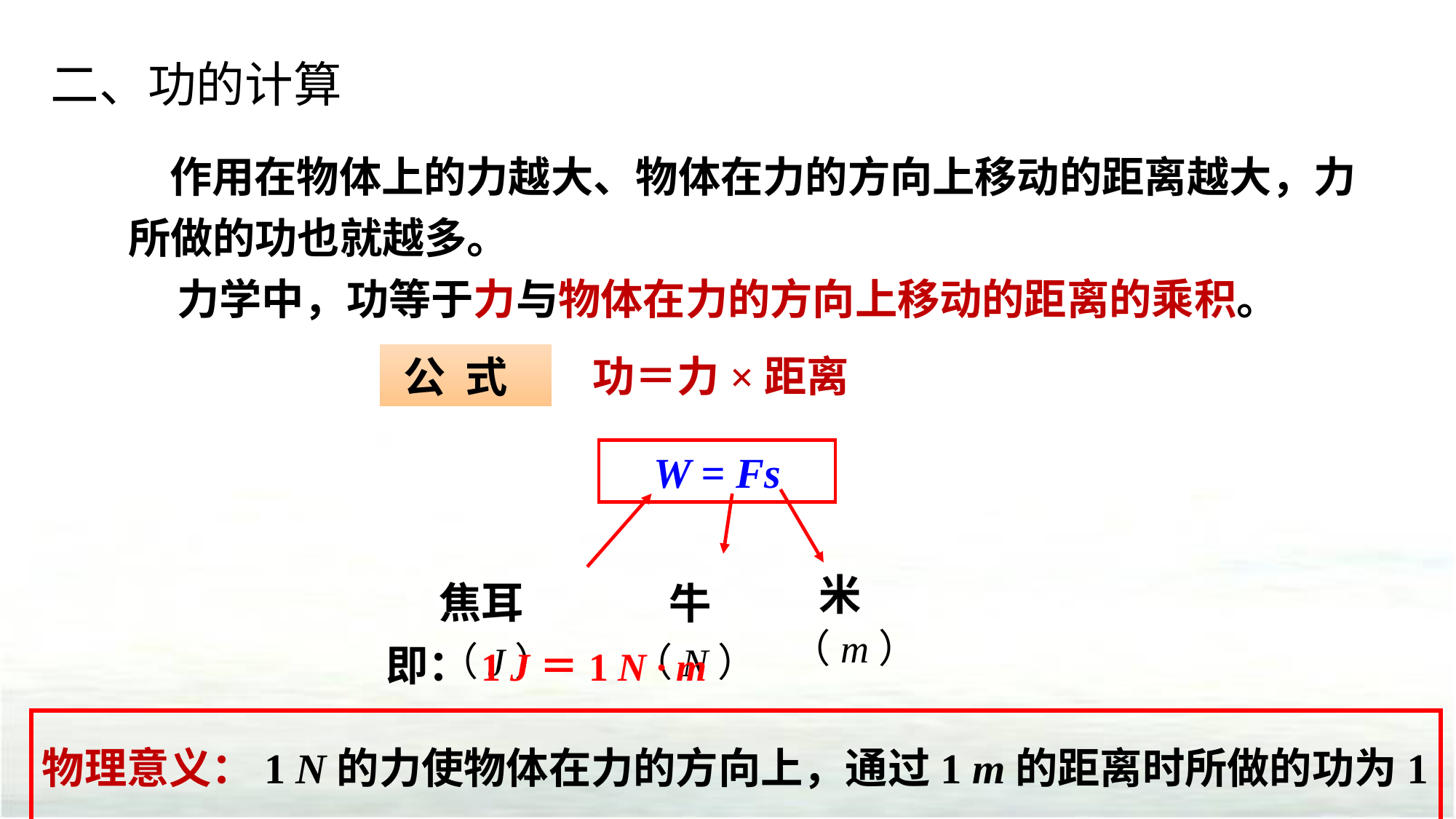

二、功的计算
    作用在物体上的力越大、物体在力的方向上移动的距离越大，力所做的功也就越多。
    力学中，功等于力与物体在力的方向上移动的距离的乘积。
公  式

功＝力×距离
W = Fs

  米 （m）
焦耳（J）
   牛（N）
即：1 J＝1 N · m
物理意义：1 N的力使物体在力的方向上，通过1 m的距离时所做的功为1 J。